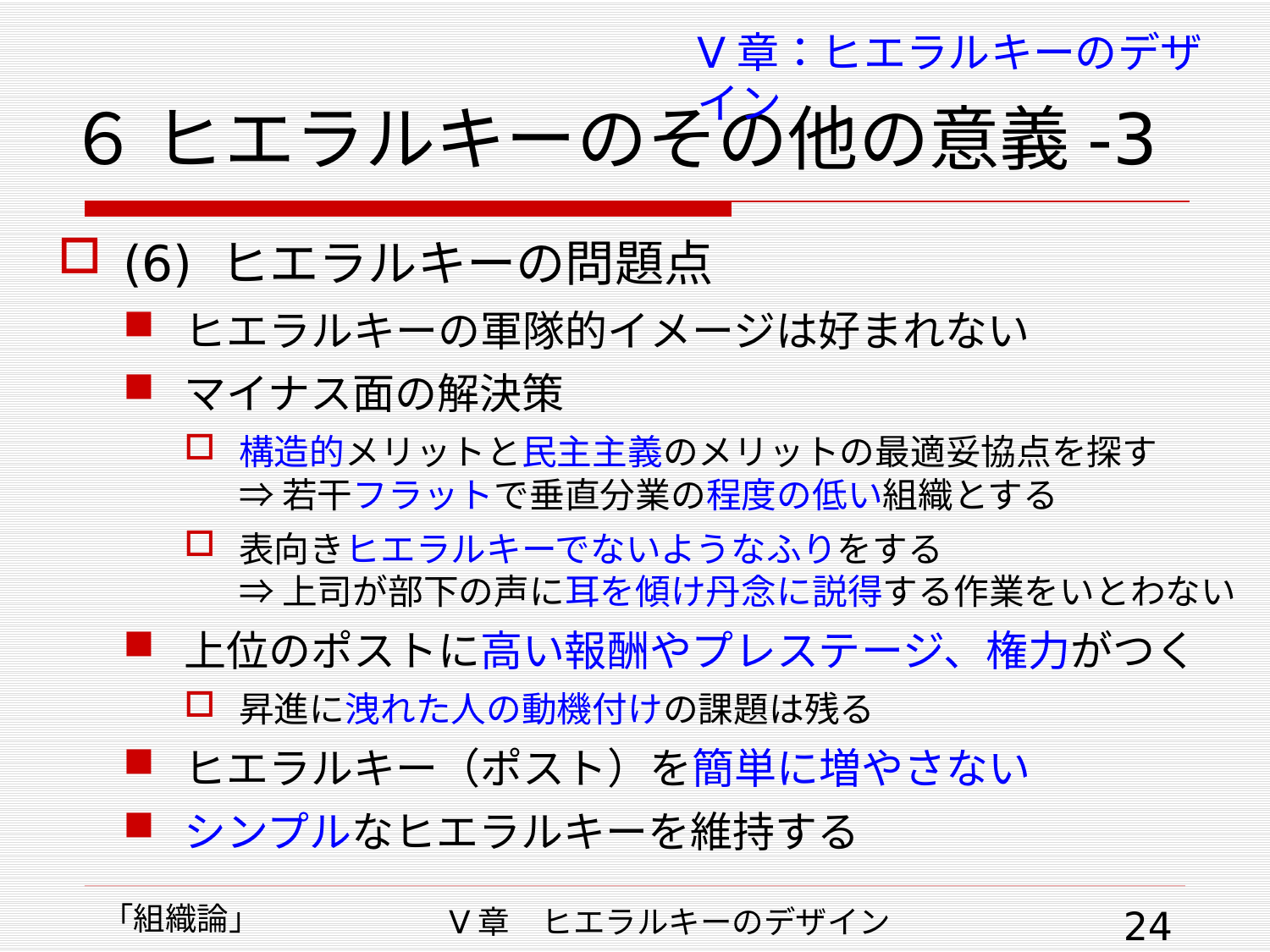

# ６ ヒエラルキーのその他の意義-3
V章：ヒエラルキーのデザイン
(6) ヒエラルキーの問題点
ヒエラルキーの軍隊的イメージは好まれない
マイナス面の解決策
構造的メリットと民主主義のメリットの最適妥協点を探す
⇒ 若干フラットで垂直分業の程度の低い組織とする
表向きヒエラルキーでないようなふりをする
⇒ 上司が部下の声に耳を傾け丹念に説得する作業をいとわない
上位のポストに高い報酬やプレステージ、権力がつく
昇進に洩れた人の動機付けの課題は残る
ヒエラルキー（ポスト）を簡単に増やさない
シンプルなヒエラルキーを維持する
「組織論」
V章　ヒエラルキーのデザイン
24